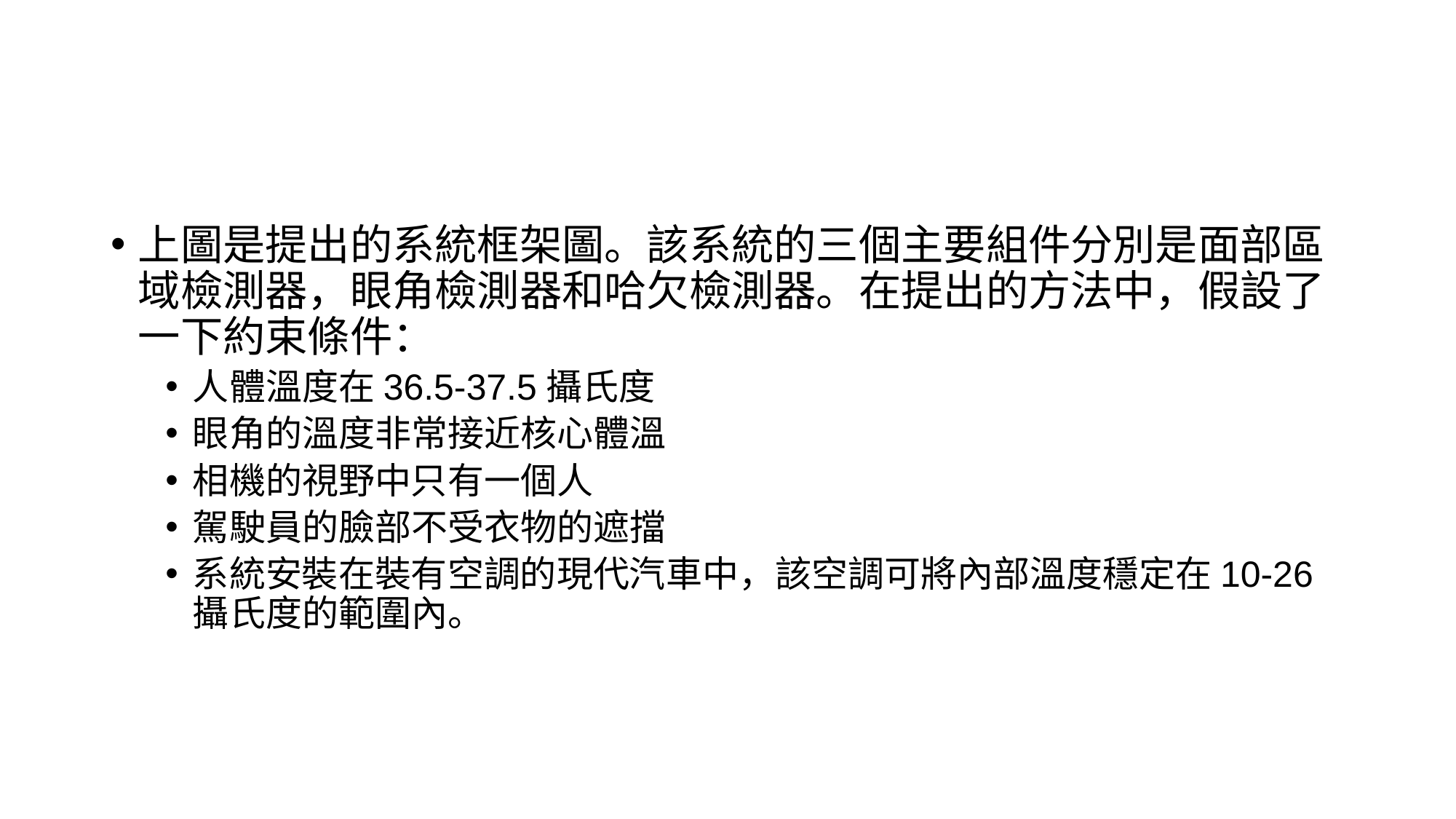

#
上圖是提出的系統框架圖。該系統的三個主要組件分別是面部區域檢測器，眼角檢測器和哈欠檢測器。在提出的方法中，假設了一下約束條件：
人體溫度在36.5-37.5攝氏度
眼角的溫度非常接近核心體溫
相機的視野中只有一個人
駕駛員的臉部不受衣物的遮擋
系統安裝在裝有空調的現代汽車中，該空調可將內部溫度穩定在10-26攝氏度的範圍內。